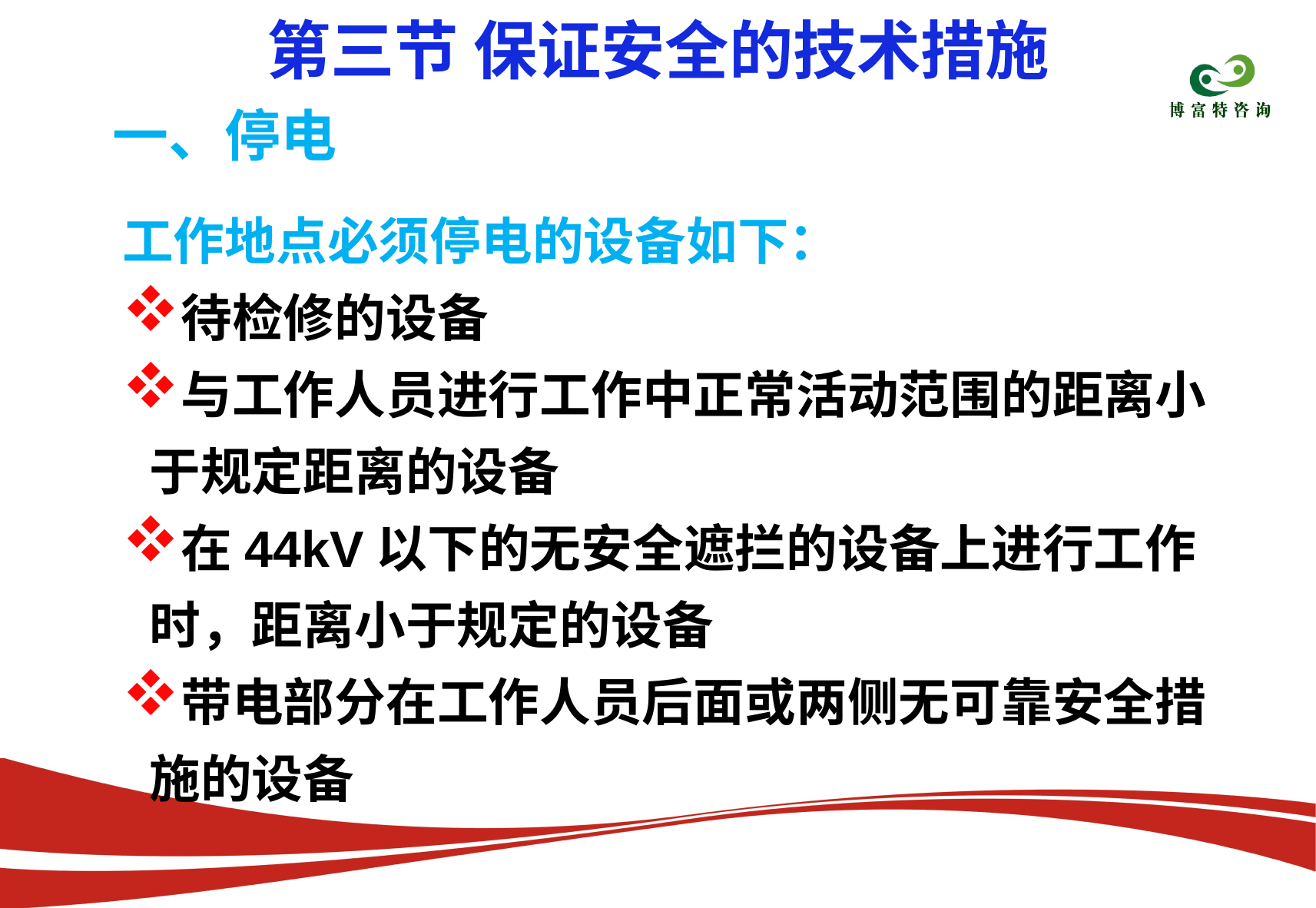

17
第三节 保证安全的技术措施
一、停电
工作地点必须停电的设备如下：
待检修的设备
与工作人员进行工作中正常活动范围的距离小于规定距离的设备
在44kV以下的无安全遮拦的设备上进行工作时，距离小于规定的设备
带电部分在工作人员后面或两侧无可靠安全措施的设备